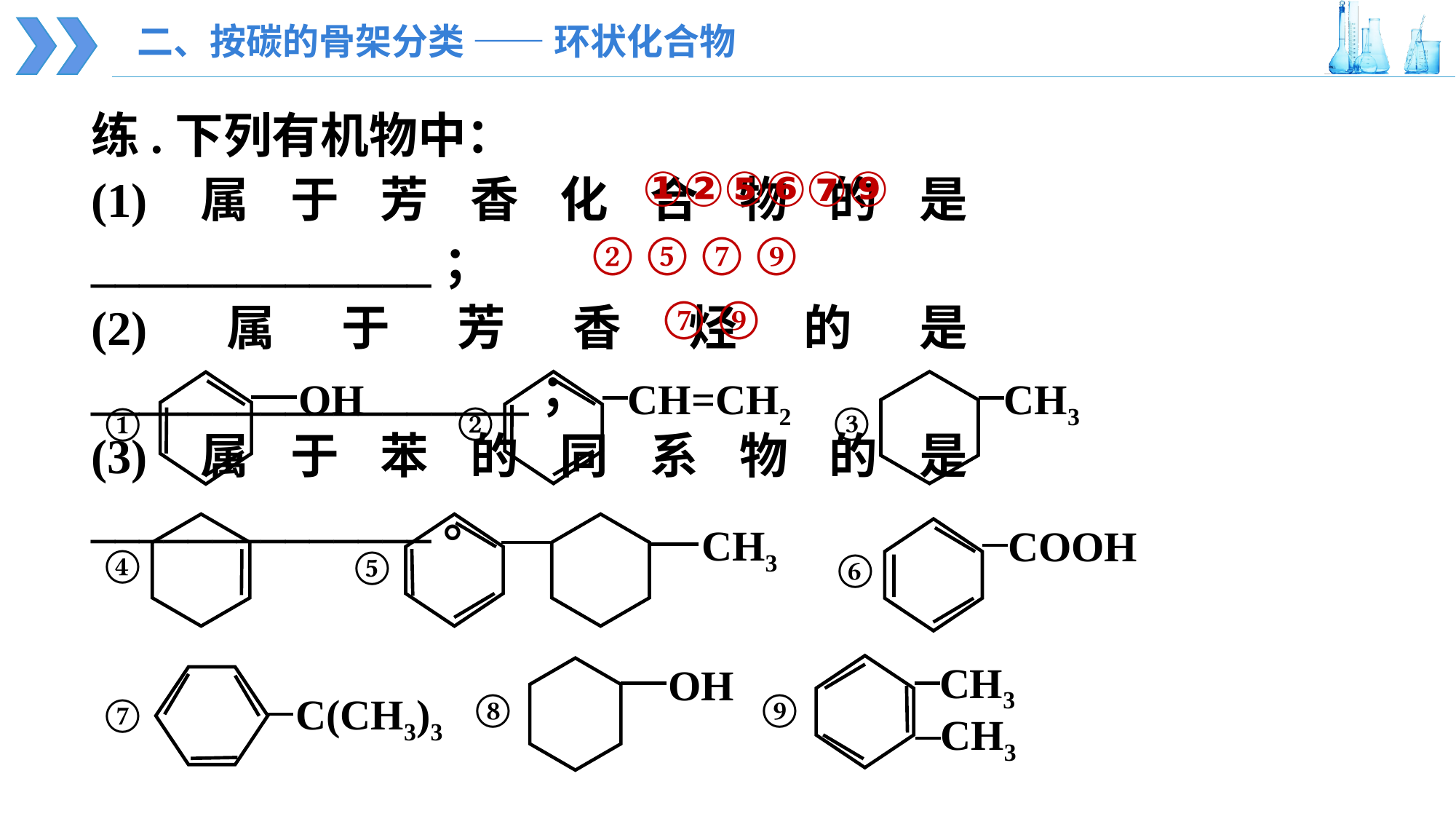

二、按碳的骨架分类 —— 环状化合物
练.下列有机物中：
(1)属于芳香化合物的是______________；
(2)属于芳香烃的是__________________；
(3)属于苯的同系物的是______________。
①②⑤⑥⑦⑨
② ⑤ ⑦ ⑨
⑦ ⑨
OH

①
CH=CH2

②
CH3

③
CH3

⑤
COOH

⑥

④
CH3

⑨
CH3
OH

⑧

⑦
C(CH3)3